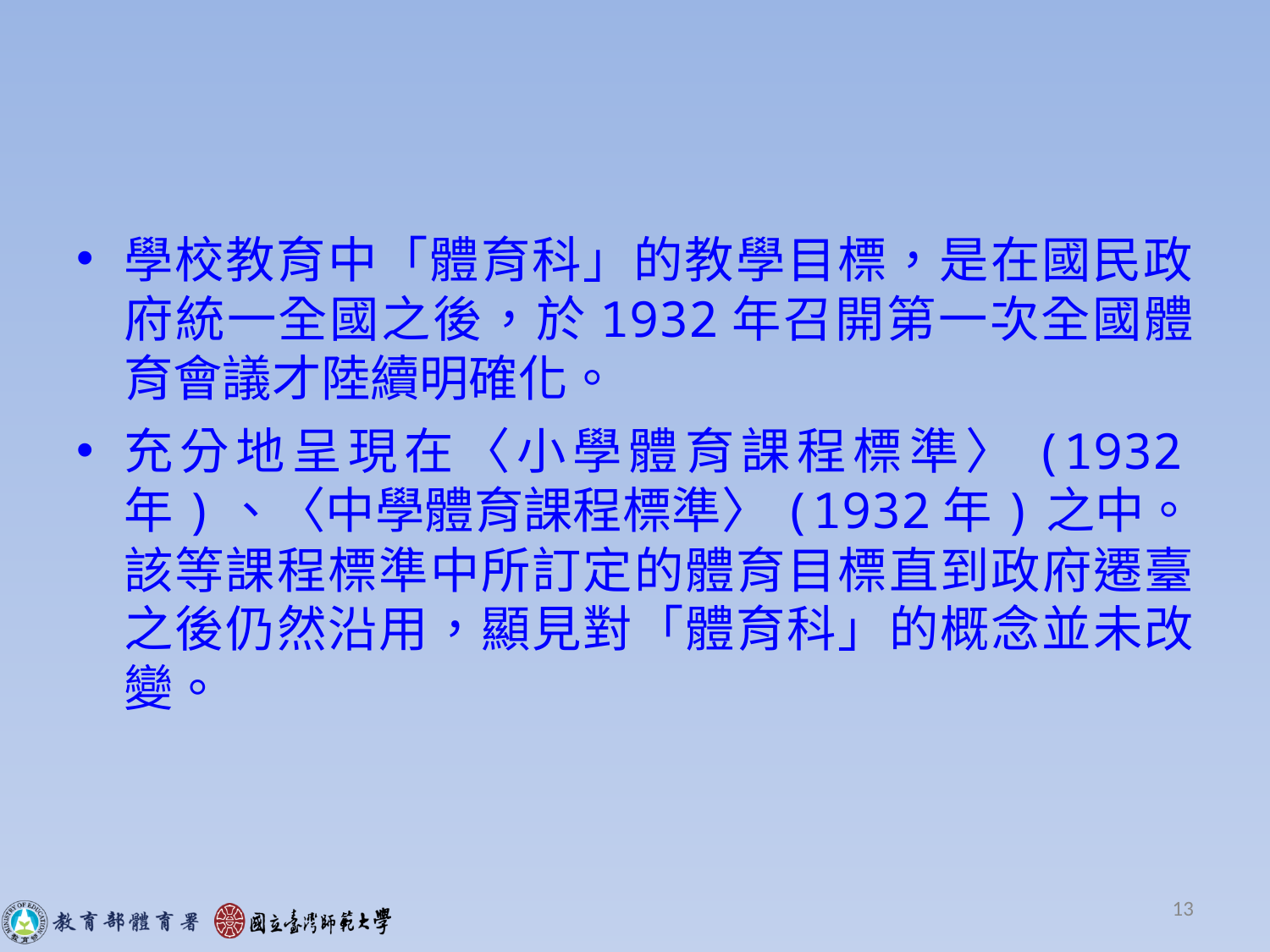

#
學校教育中「體育科」的教學目標，是在國民政府統一全國之後，於1932年召開第一次全國體育會議才陸續明確化。
充分地呈現在〈小學體育課程標準〉(1932年)、〈中學體育課程標準〉(1932年)之中。該等課程標準中所訂定的體育目標直到政府遷臺之後仍然沿用，顯見對「體育科」的概念並未改變。
13